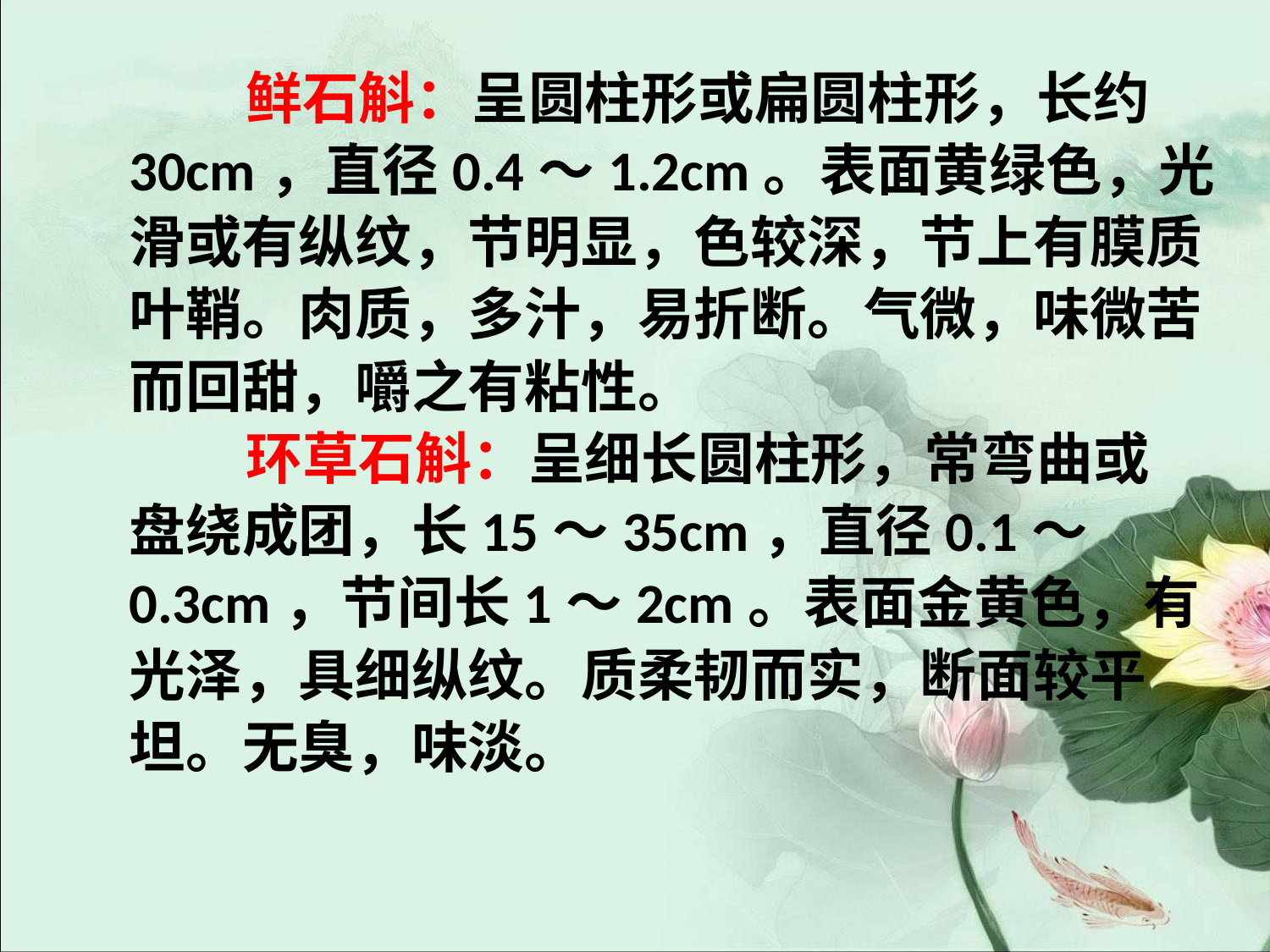

#
        鲜石斛：呈圆柱形或扁圆柱形，长约
30cm，直径0.4～1.2cm。表面黄绿色，光
滑或有纵纹，节明显，色较深，节上有膜质
叶鞘。肉质，多汁，易折断。气微，味微苦
而回甜，嚼之有粘性。
        环草石斛：呈细长圆柱形，常弯曲或
盘绕成团，长15～35cm，直径0.1～
0.3cm，节间长1～2cm。表面金黄色，有
光泽，具细纵纹。质柔韧而实，断面较平
坦。无臭，味淡。